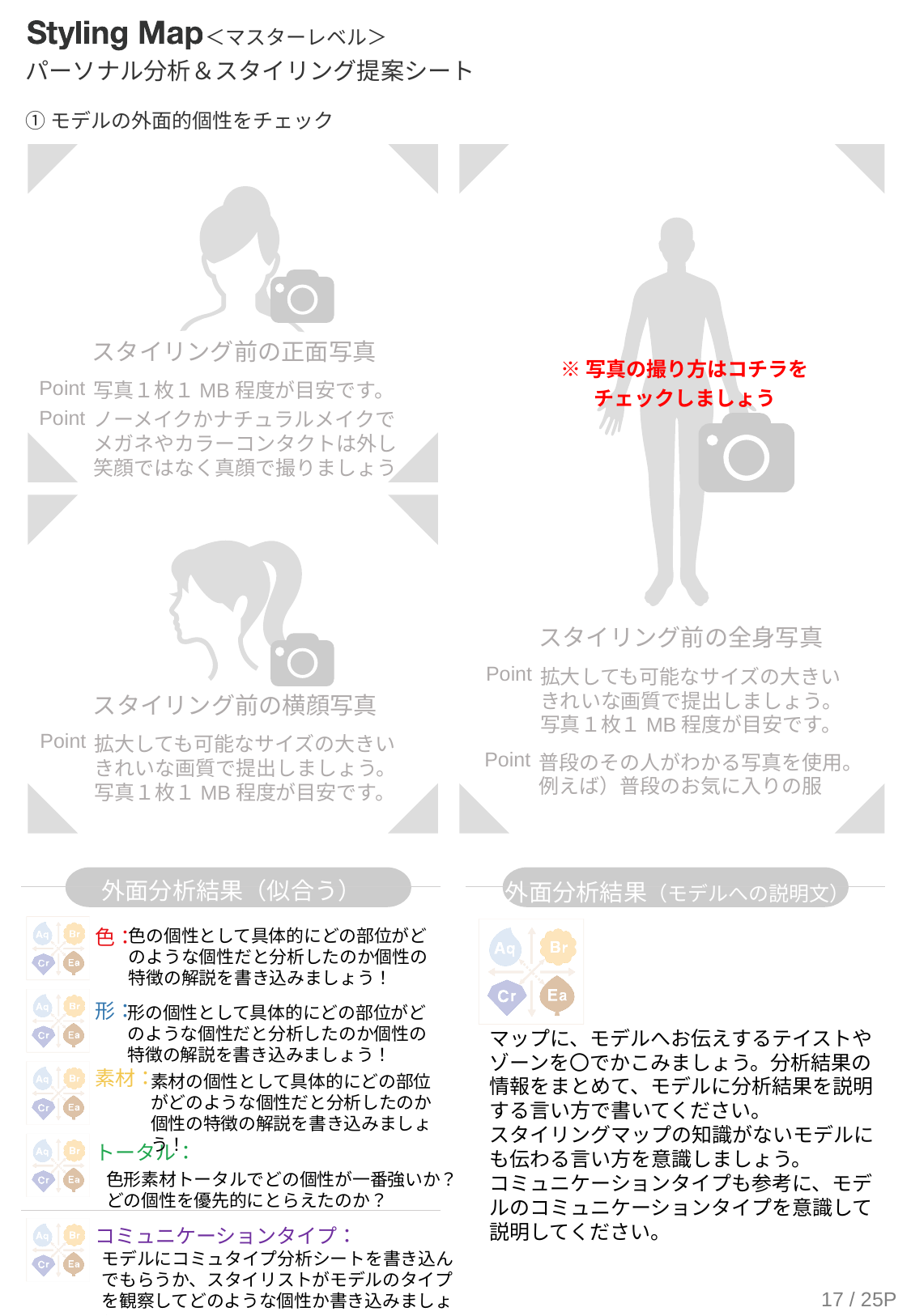

色

形

※写真の撮り方はコチラを
チェックしましょう

素材

トータル

色の個性として具体的にどの部位がどのような個性だと分析したのか個性の特徴の解説を書き込みましょう！

形の個性として具体的にどの部位がどのような個性だと分析したのか個性の特徴の解説を書き込みましょう！
マップに、モデルへお伝えするテイストやゾーンを〇でかこみましょう。分析結果の情報をまとめて、モデルに分析結果を説明する言い方で書いてください。
スタイリングマップの知識がないモデルにも伝わる言い方を意識しましょう。
コミュニケーションタイプも参考に、モデルのコミュニケーションタイプを意識して説明してください。

素材の個性として具体的にどの部位がどのような個性だと分析したのか個性の特徴の解説を書き込みましょう！

コミュタイプ

色形素材トータルでどの個性が一番強いか？
どの個性を優先的にとらえたのか？

モデルにコミュタイプ分析シートを書き込んでもらうか、スタイリストがモデルのタイプを観察してどのような個性か書き込みましょう！
17 / 25P